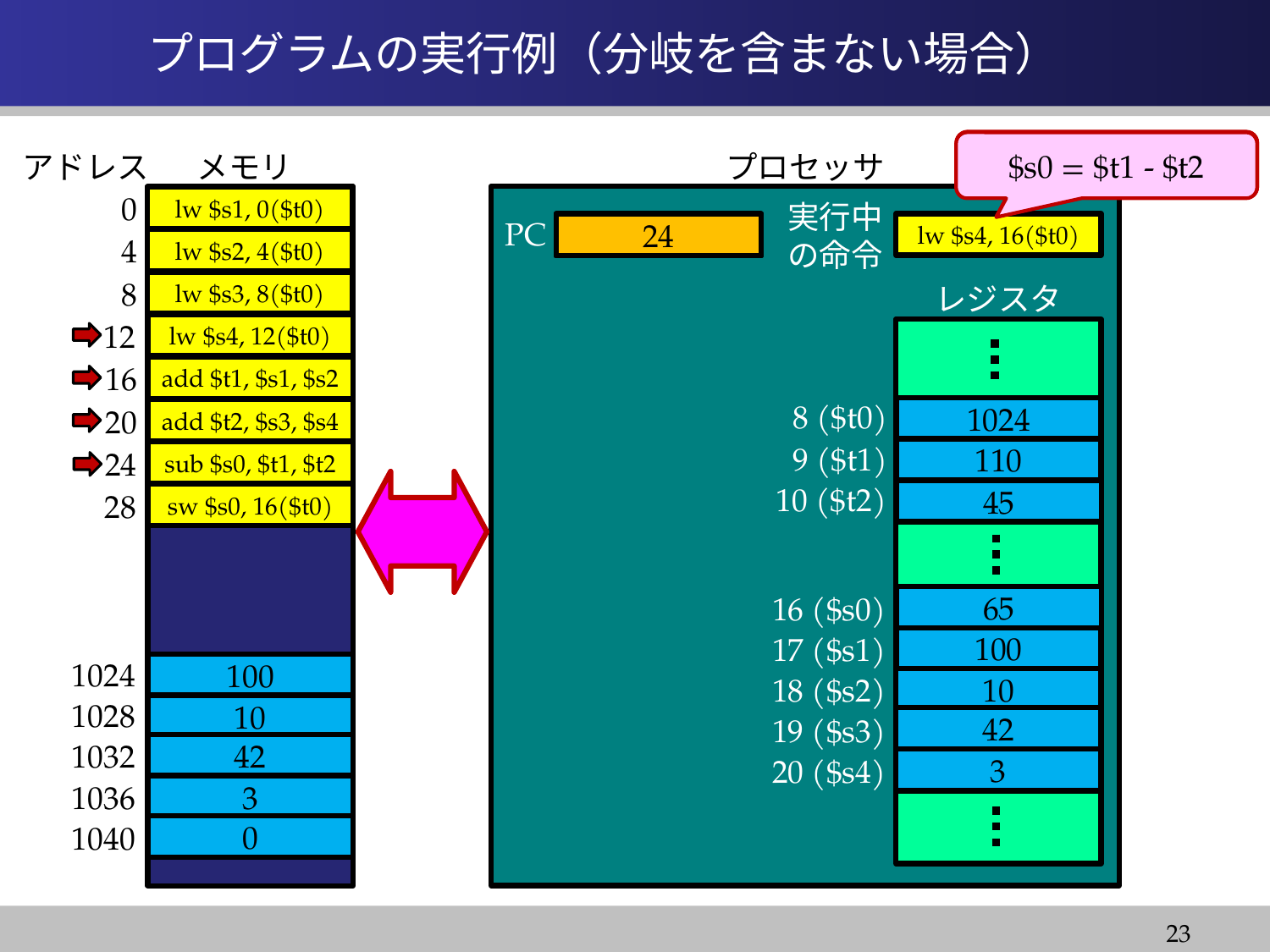

# プログラムの実行例（分岐を含まない場合）
$t2 = $s3 + $s4
$t1 = $s1 + $s2
$s0 = $t1 - $t2
プロセッサ
アドレス
メモリ
0

lw $s1, 0($t0)
lw $s1, 0($t0)
実行中
の命令
PC
12
lw $s4, 16($t0)
16
20
24
4
lw $s2, 4($t0)
lw $s2, 4($t0)
8
lw $s3, 8($t0)
lw $s3, 8($t0)
レジスタ
12
lw $s4, 16($t0)
lw $s4, 12($t0)

16
add $t1, $s1, $s2
add $t1, $s1, $s2

8 ($t0)
20

1024
add $t2, $s3, $s4
add $t2, $s3, $s4

9 ($t1)
24
110

sub $s0, $t1, $t2
sub $s0, $t1, $t2

10 ($t2)

28
45
sw $s0, 20($t0)
sw $s0, 16($t0)

16 ($s0)
65

17 ($s1)

100
1024
100
100
18 ($s2)

10
1028
10
10
19 ($s3)
42

1032
42
42
20 ($s4)
3

1036
3
3

1040
0
0
23